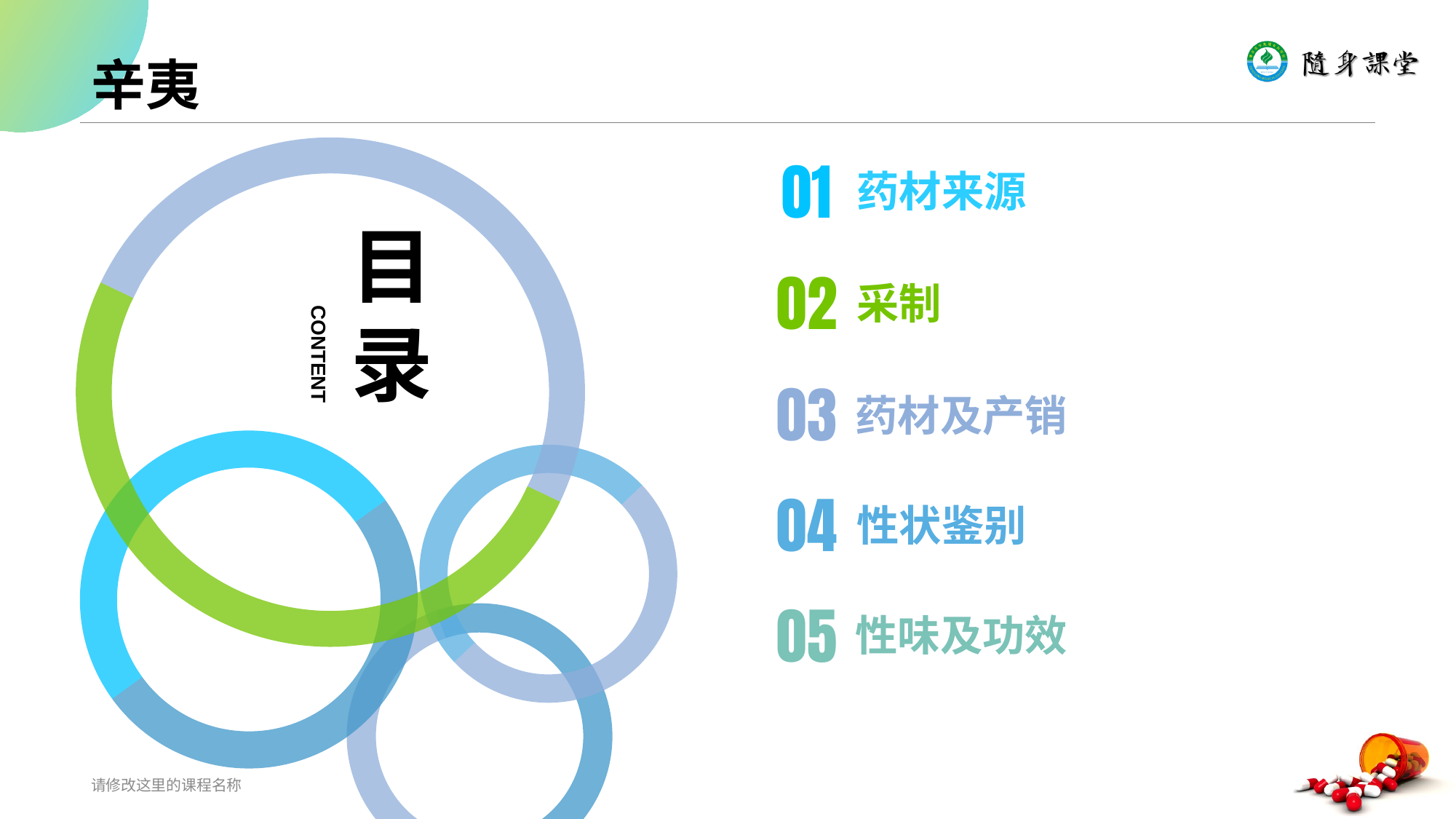

# 辛夷

目录
CONTENT

01
药材来源
02
采制
03
药材及产销
04
性状鉴别
05
性味及功效
请修改这里的课程名称
2